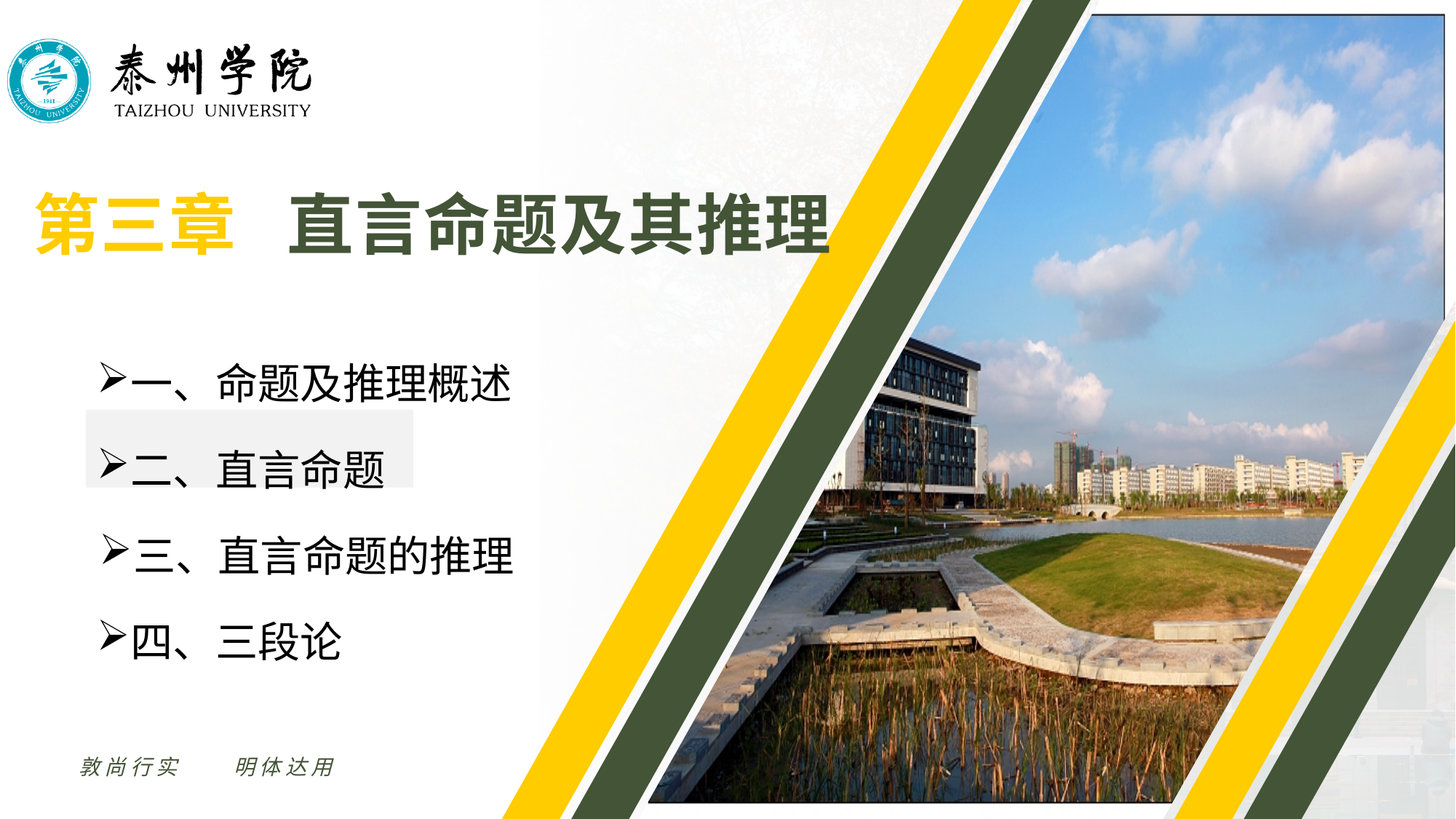

第三章   直言命题及其推理

一、命题及推理概述
二、直言命题

三、直言命题的推理
四、三段论
敦尚行实　　明体达用